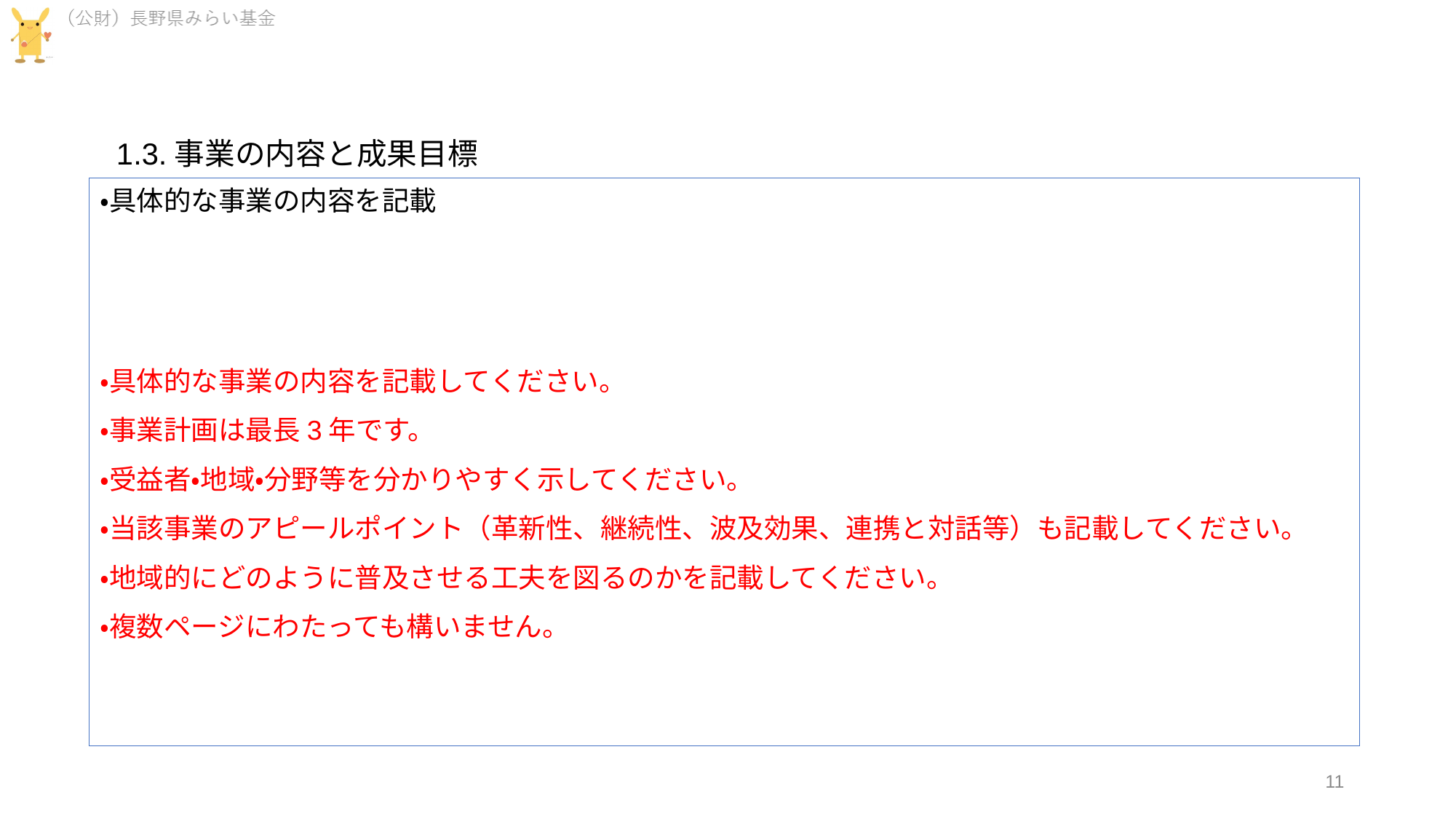

1.3.事業の内容と成果目標
・具体的な事業の内容を記載

・具体的な事業の内容を記載してください。
・事業計画は最長3年です。
・受益者・地域・分野等を分かりやすく示してください。
・当該事業のアピールポイント（革新性、継続性、波及効果、連携と対話等）も記載してください。
・地域的にどのように普及させる工夫を図るのかを記載してください。
・複数ページにわたっても構いません。

11